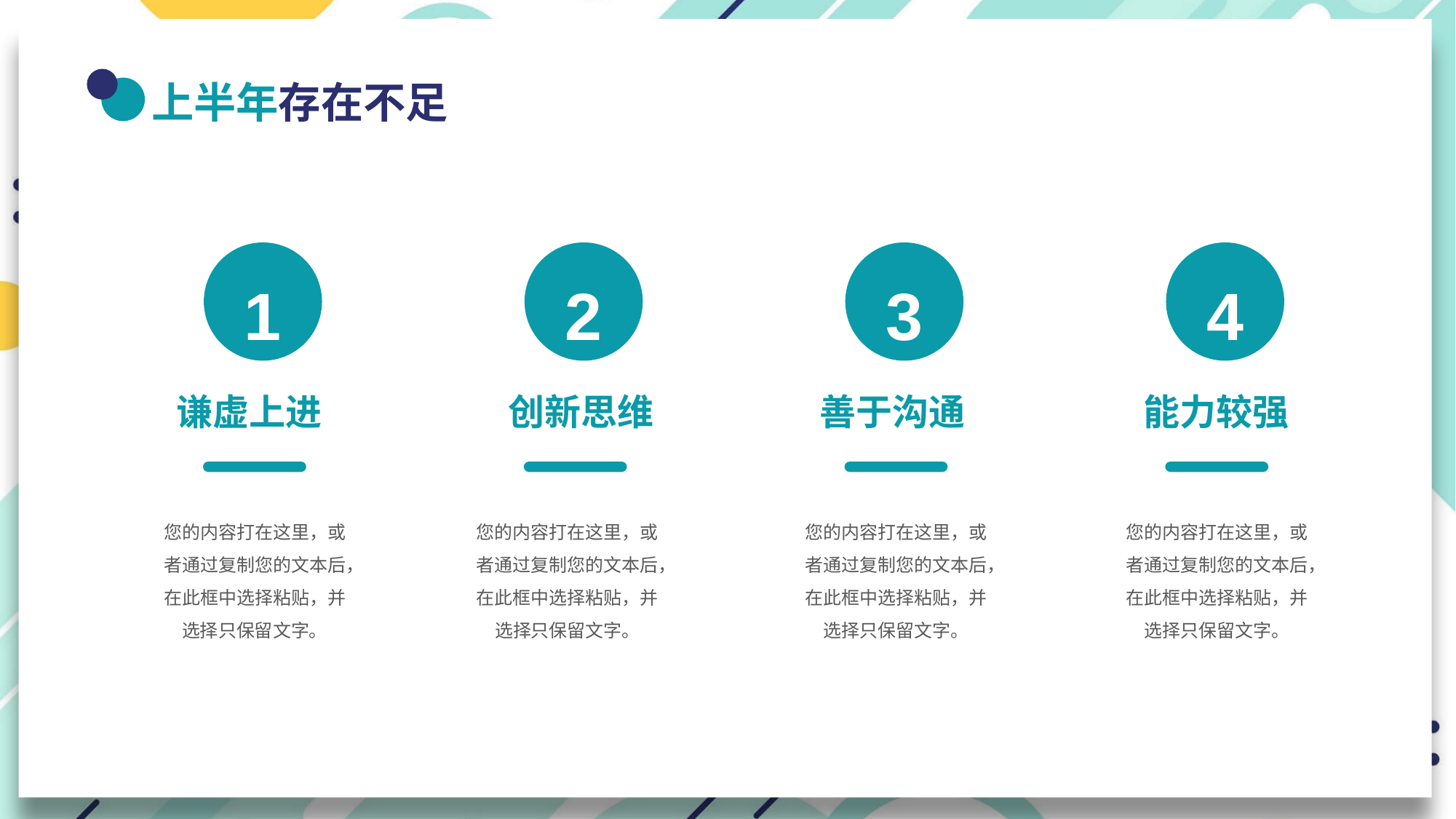

上半年存在不足

1
谦虚上进

您的内容打在这里，或者通过复制您的文本后，在此框中选择粘贴，并选择只保留文字。
2
创新思维

您的内容打在这里，或者通过复制您的文本后，在此框中选择粘贴，并选择只保留文字。
3
善于沟通

您的内容打在这里，或者通过复制您的文本后，在此框中选择粘贴，并选择只保留文字。
4
能力较强

您的内容打在这里，或者通过复制您的文本后，在此框中选择粘贴，并选择只保留文字。